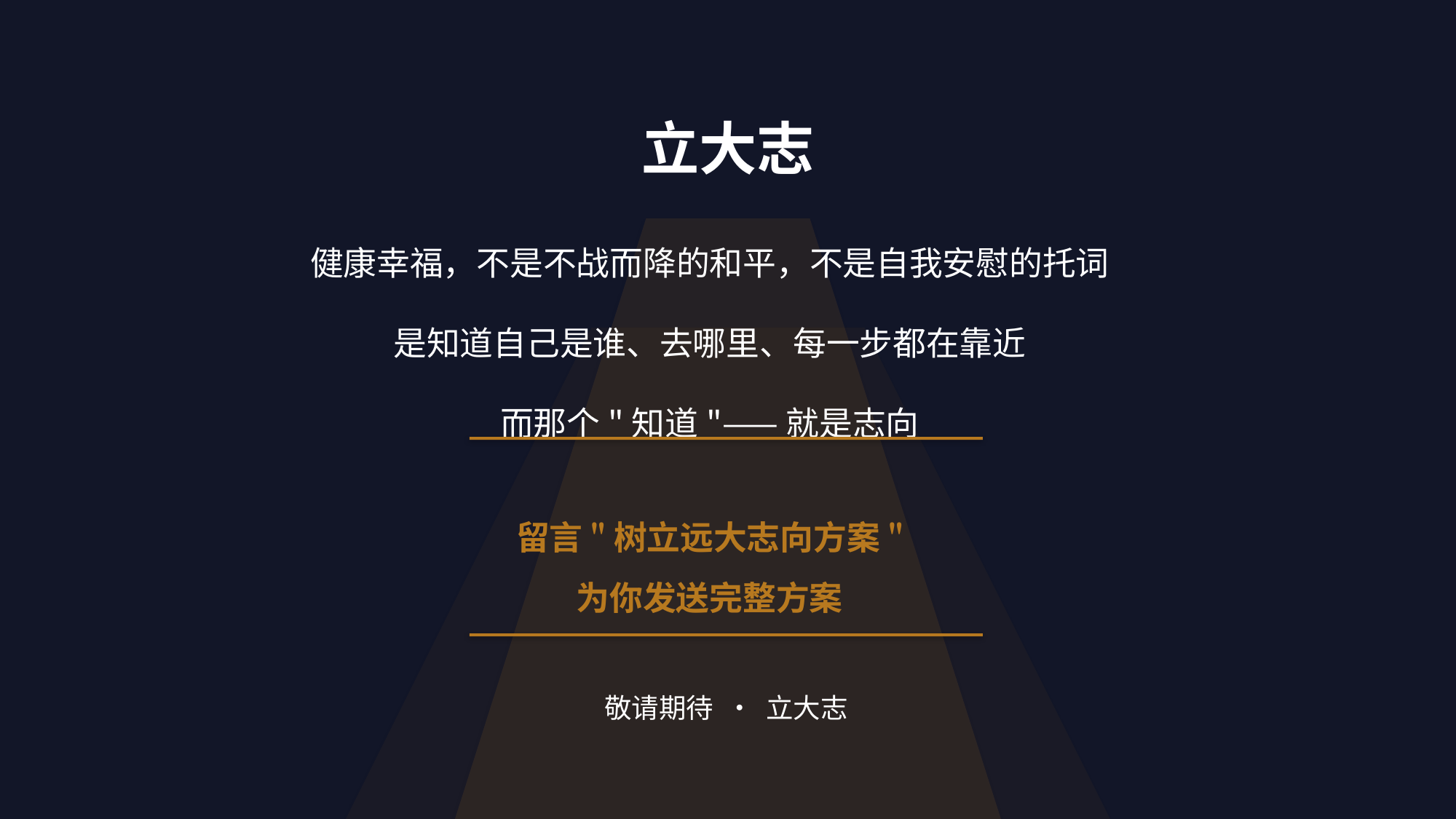

立大志
健康幸福，不是不战而降的和平，不是自我安慰的托词
是知道自己是谁、去哪里、每一步都在靠近
而那个"知道"——就是志向

留言"树立远大志向方案"
为你发送完整方案

敬请期待 · 立大志